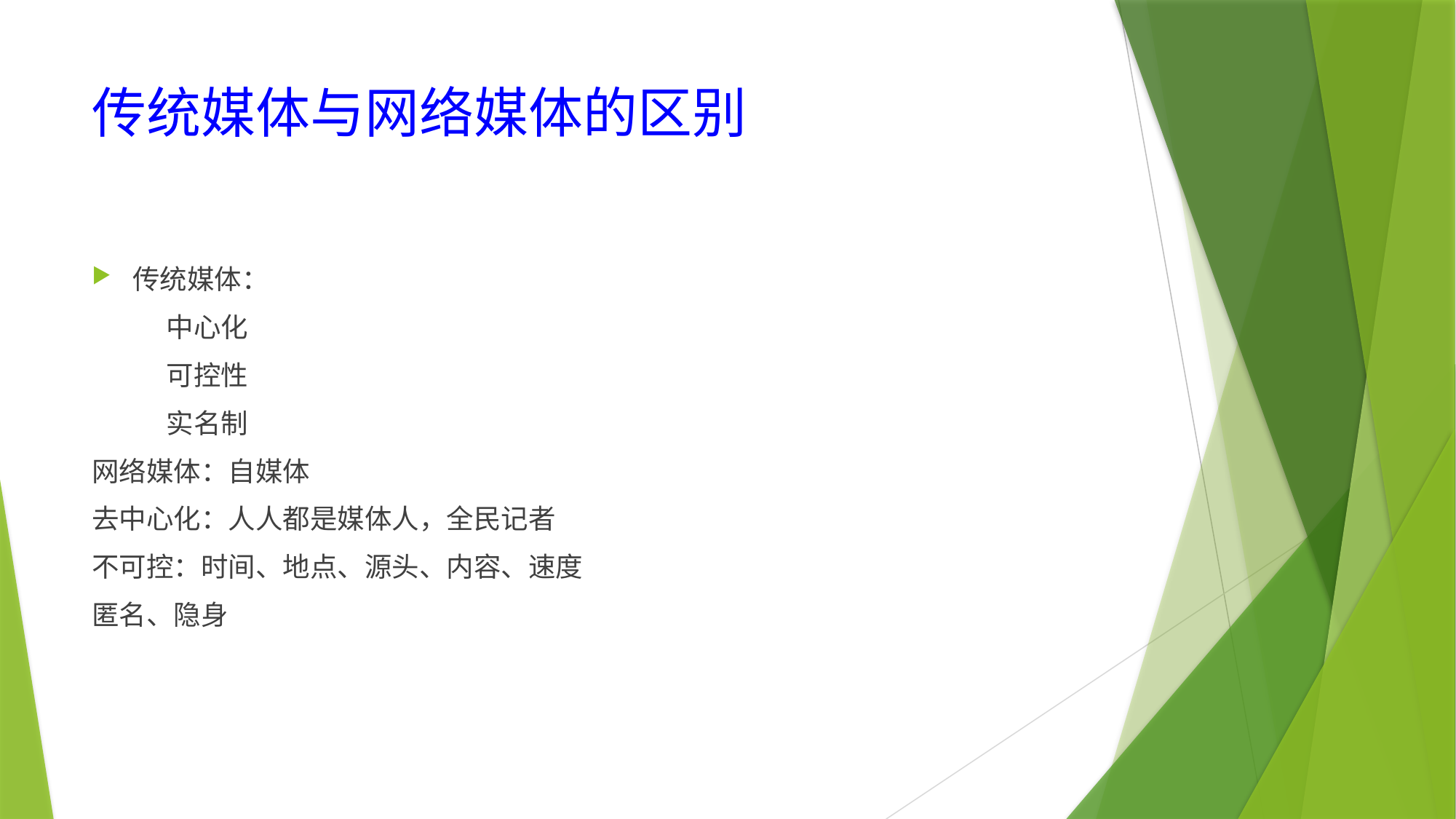

# 传统媒体与网络媒体的区别
传统媒体：
           中心化
           可控性
           实名制
网络媒体：自媒体
去中心化：人人都是媒体人，全民记者
不可控：时间、地点、源头、内容、速度
匿名、隐身